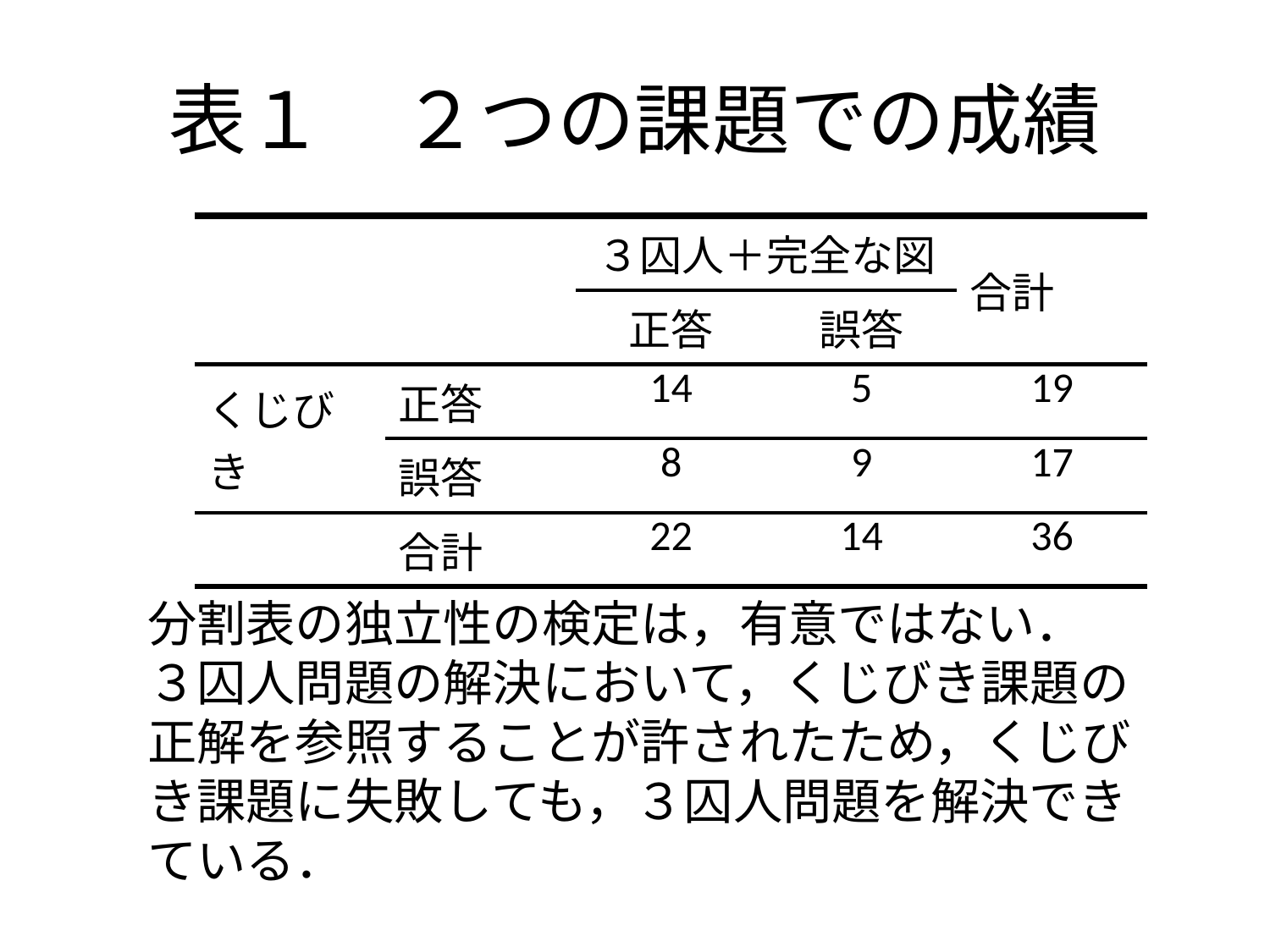

# 表１　２つの課題での成績
|  |  | ３囚人＋完全な図 |  | 合計 |
| --- | --- | --- | --- | --- |
|  |  | 正答 | 誤答 |  |
| くじびき | 正答 | 14 | 5 | 19 |
|  | 誤答 | 8 | 9 | 17 |
|  | 合計 | 22 | 14 | 36 |
分割表の独立性の検定は，有意ではない．
３囚人問題の解決において，くじびき課題の正解を参照することが許されたため，くじびき課題に失敗しても，３囚人問題を解決できている．